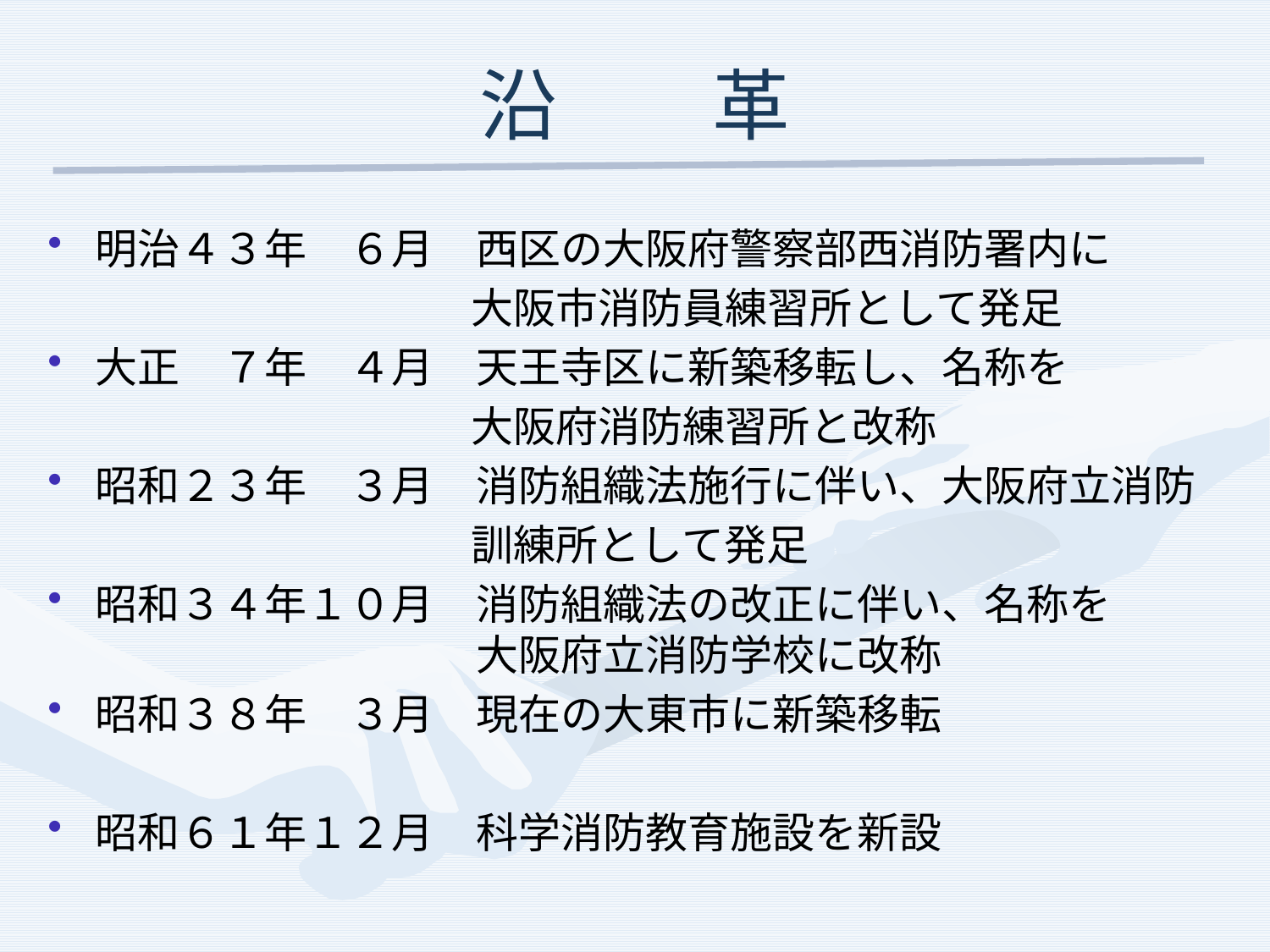

# 沿　　革
明治４３年　６月　西区の大阪府警察部西消防署内に
　　　　　　　　　　大阪市消防員練習所として発足
大正　７年　４月　天王寺区に新築移転し、名称を
　　　　　　　　　　大阪府消防練習所と改称
昭和２３年　３月　消防組織法施行に伴い、大阪府立消防
　　　　　　　　　　訓練所として発足
昭和３４年１０月　消防組織法の改正に伴い、名称を
　　　　　　　　　大阪府立消防学校に改称
昭和３８年　３月　現在の大東市に新築移転

昭和６１年１２月　科学消防教育施設を新設